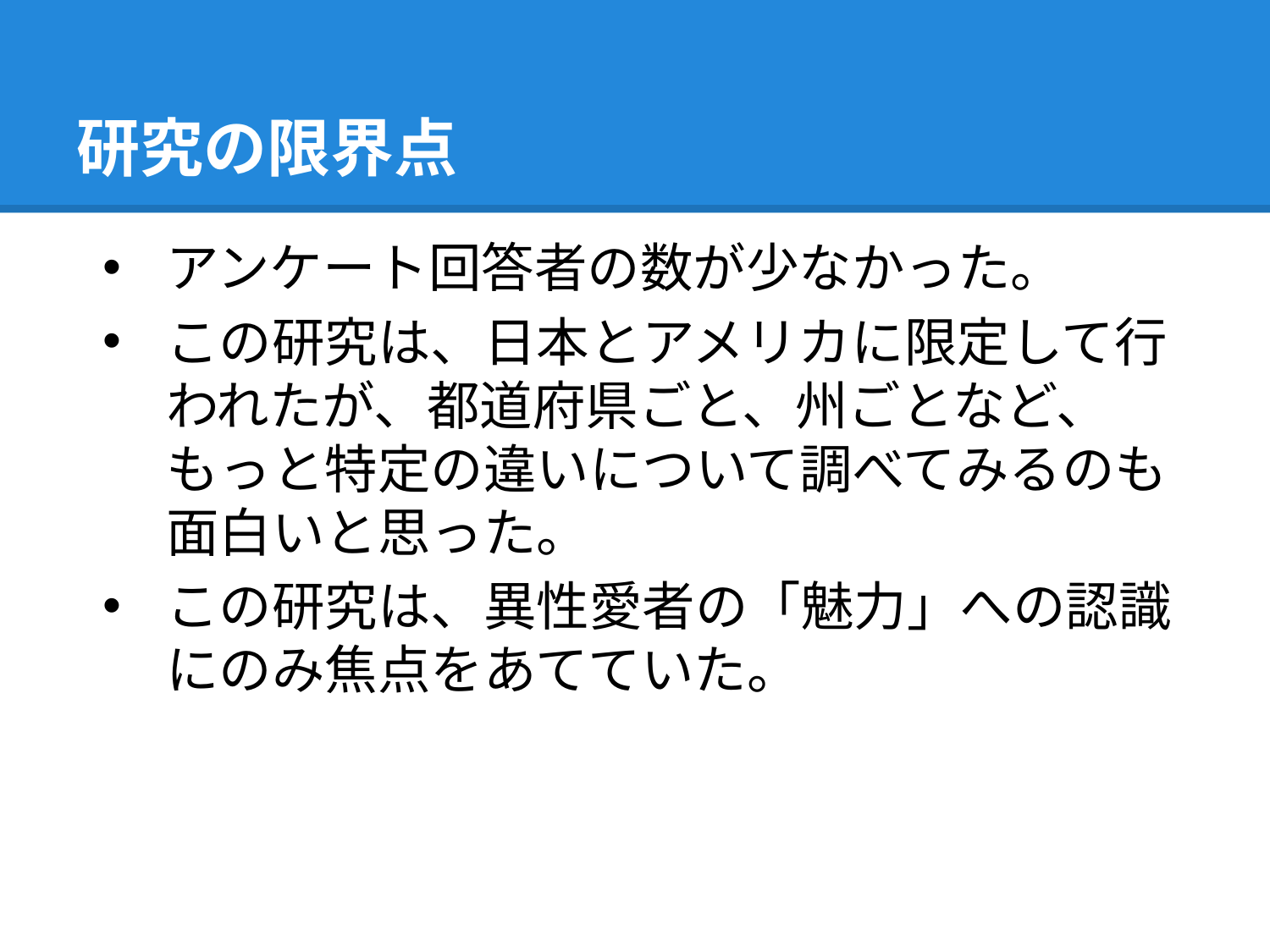

# 研究の限界点
アンケート回答者の数が少なかった。
この研究は、日本とアメリカに限定して行われたが、都道府県ごと、州ごとなど、もっと特定の違いについて調べてみるのも面白いと思った。
この研究は、異性愛者の「魅力」への認識にのみ焦点をあてていた。